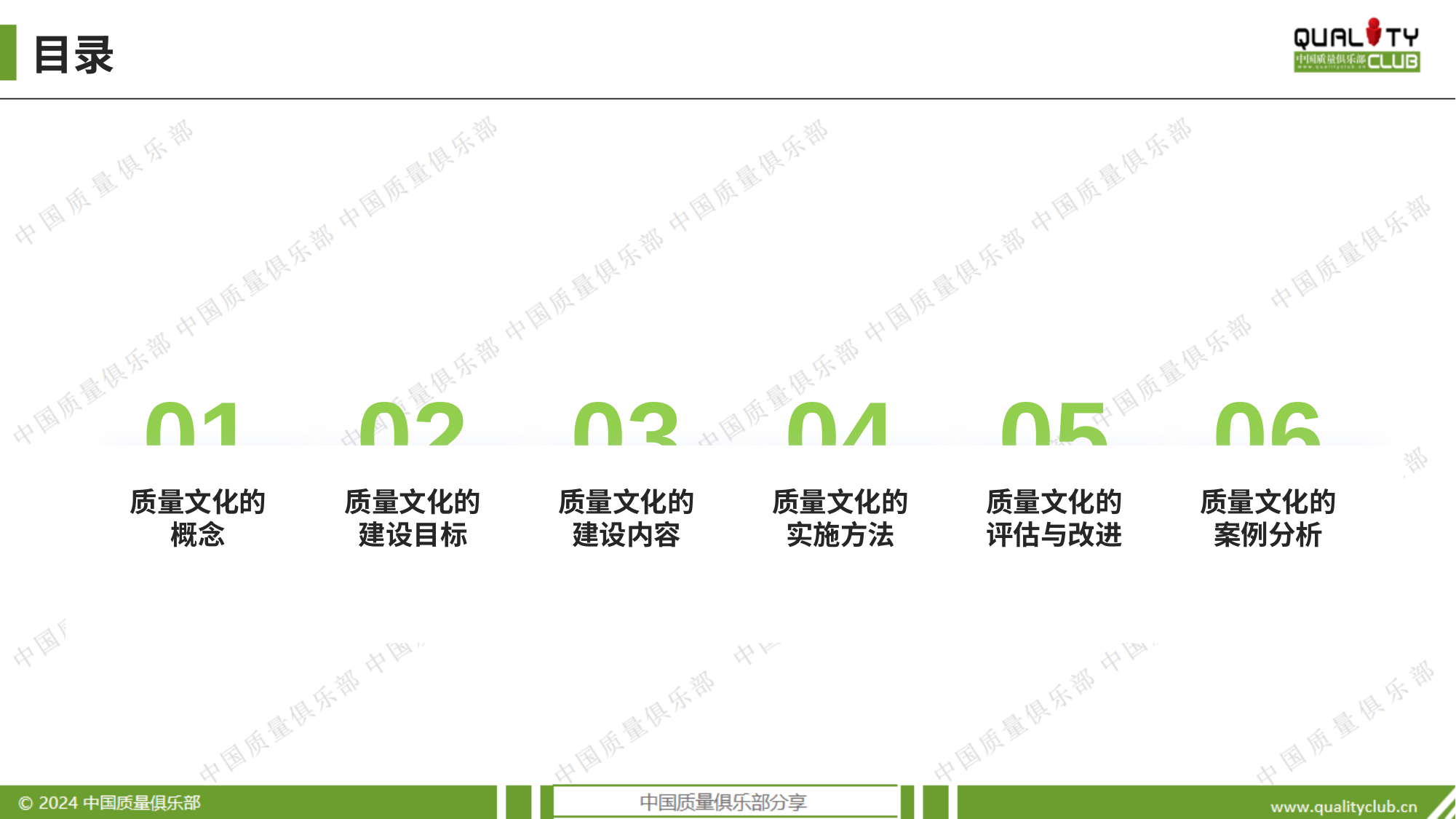

# 目录
01
02
03
04
05
06

质量文化的概念
质量文化的建设目标
质量文化的建设内容
质量文化的实施方法
质量文化的评估与改进
质量文化的案例分析